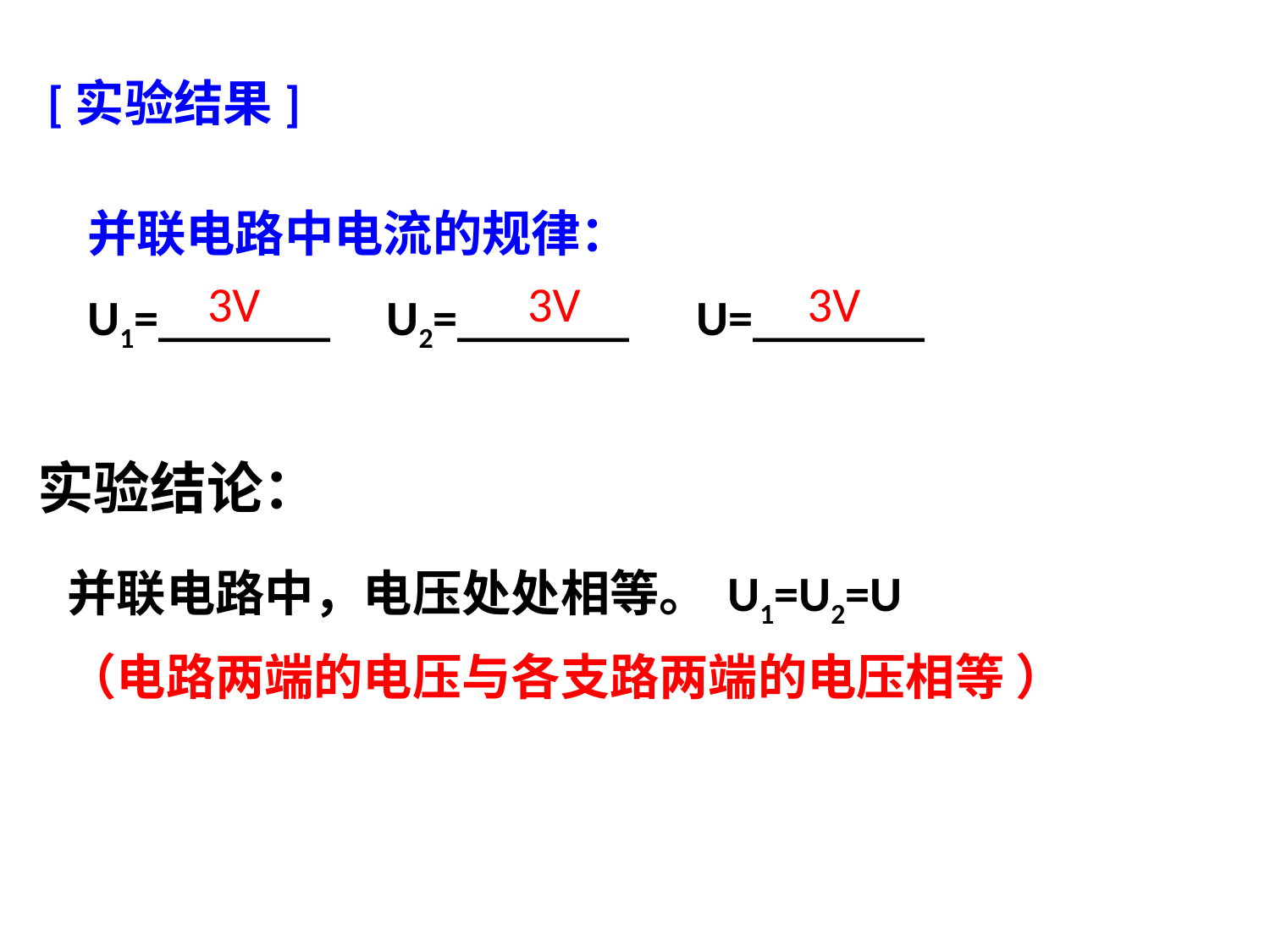

[实验结果]
并联电路中电流的规律：
U1=_______     U2=_______      U=_______
3V
3V
3V
实验结论：
并联电路中，电压处处相等。
（电路两端的电压与各支路两端的电压相等 ）
U1=U2=U